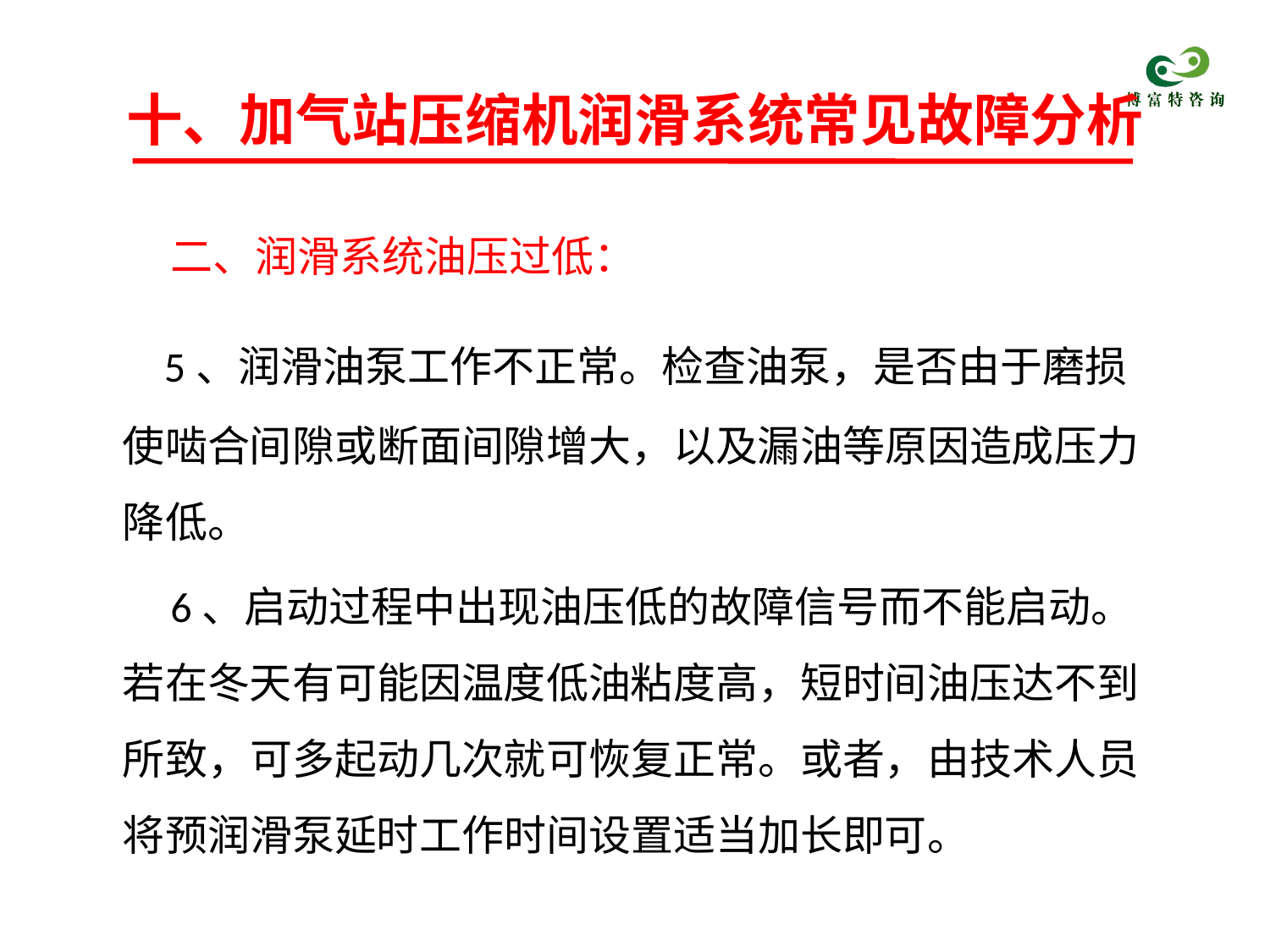

# 十、加气站压缩机润滑系统常见故障分析

         二、润滑系统油压过低：
       5、润滑油泵工作不正常。检查油泵，是否由于磨损使啮合间隙或断面间隙增大，以及漏油等原因造成压力降低。
          6、启动过程中出现油压低的故障信号而不能启动。若在冬天有可能因温度低油粘度高，短时间油压达不到所致，可多起动几次就可恢复正常。或者，由技术人员将预润滑泵延时工作时间设置适当加长即可。